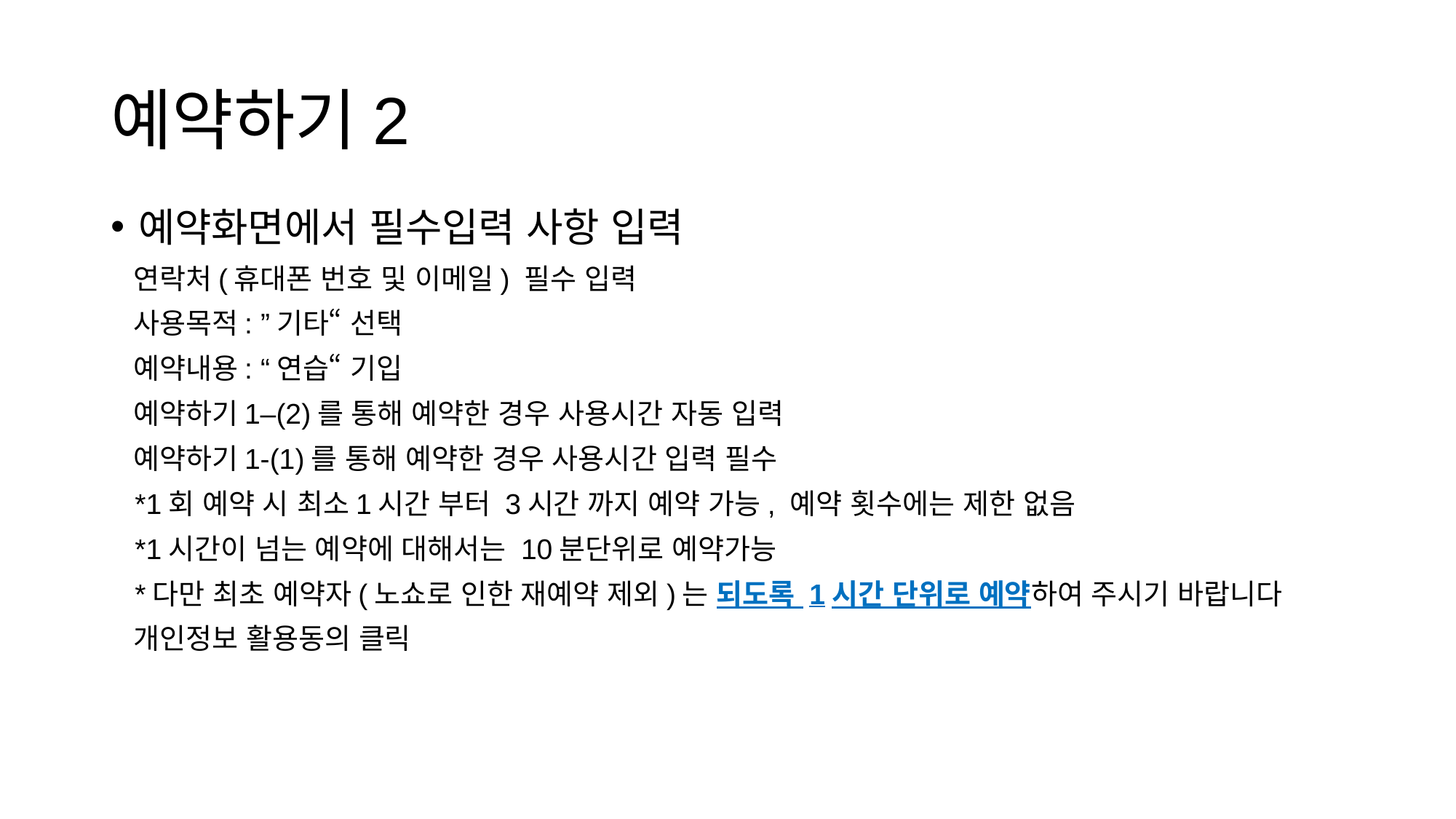

# 예약하기2
예약화면에서 필수입력 사항 입력
  연락처(휴대폰 번호 및 이메일) 필수 입력
  사용목적: ”기타“ 선택
  예약내용: “연습“ 기입
  예약하기1–(2)를 통해 예약한 경우 사용시간 자동 입력
  예약하기1-(1)를 통해 예약한 경우 사용시간 입력 필수
   *1회 예약 시 최소1시간 부터 3시간 까지 예약 가능, 예약 횟수에는 제한 없음
   *1시간이 넘는 예약에 대해서는 10분단위로 예약가능
   *다만 최초 예약자(노쇼로 인한 재예약 제외)는 되도록 1시간 단위로 예약하여 주시기 바랍니다
  개인정보 활용동의 클릭